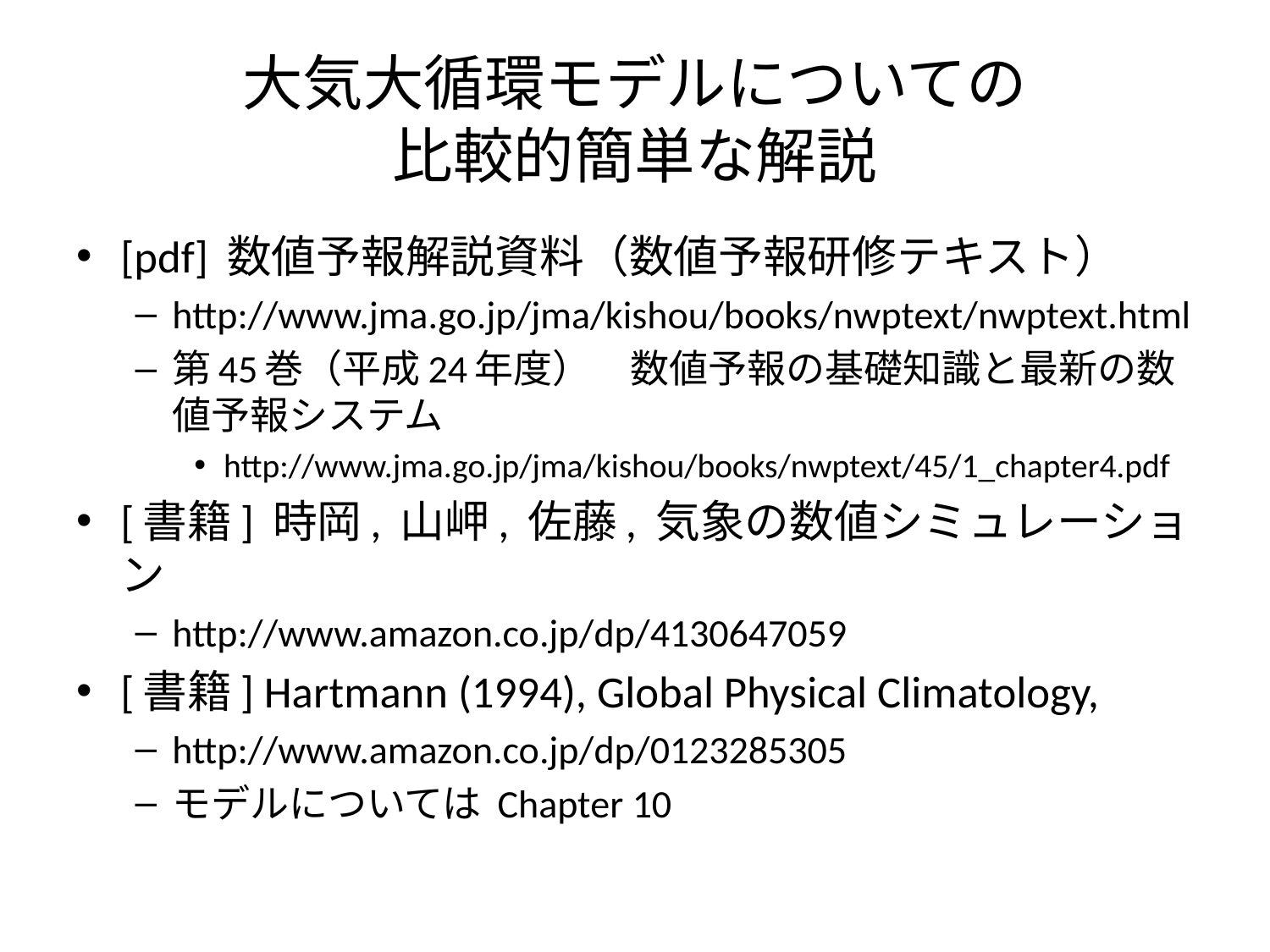

# 大気大循環モデルについての 比較的簡単な解説
[pdf] 数値予報解説資料（数値予報研修テキスト）
http://www.jma.go.jp/jma/kishou/books/nwptext/nwptext.html
第45巻（平成24年度）　数値予報の基礎知識と最新の数値予報システム
http://www.jma.go.jp/jma/kishou/books/nwptext/45/1_chapter4.pdf
[書籍] 時岡, 山岬, 佐藤, 気象の数値シミュレーション
http://www.amazon.co.jp/dp/4130647059
[書籍] Hartmann (1994), Global Physical Climatology,
http://www.amazon.co.jp/dp/0123285305
モデルについては Chapter 10